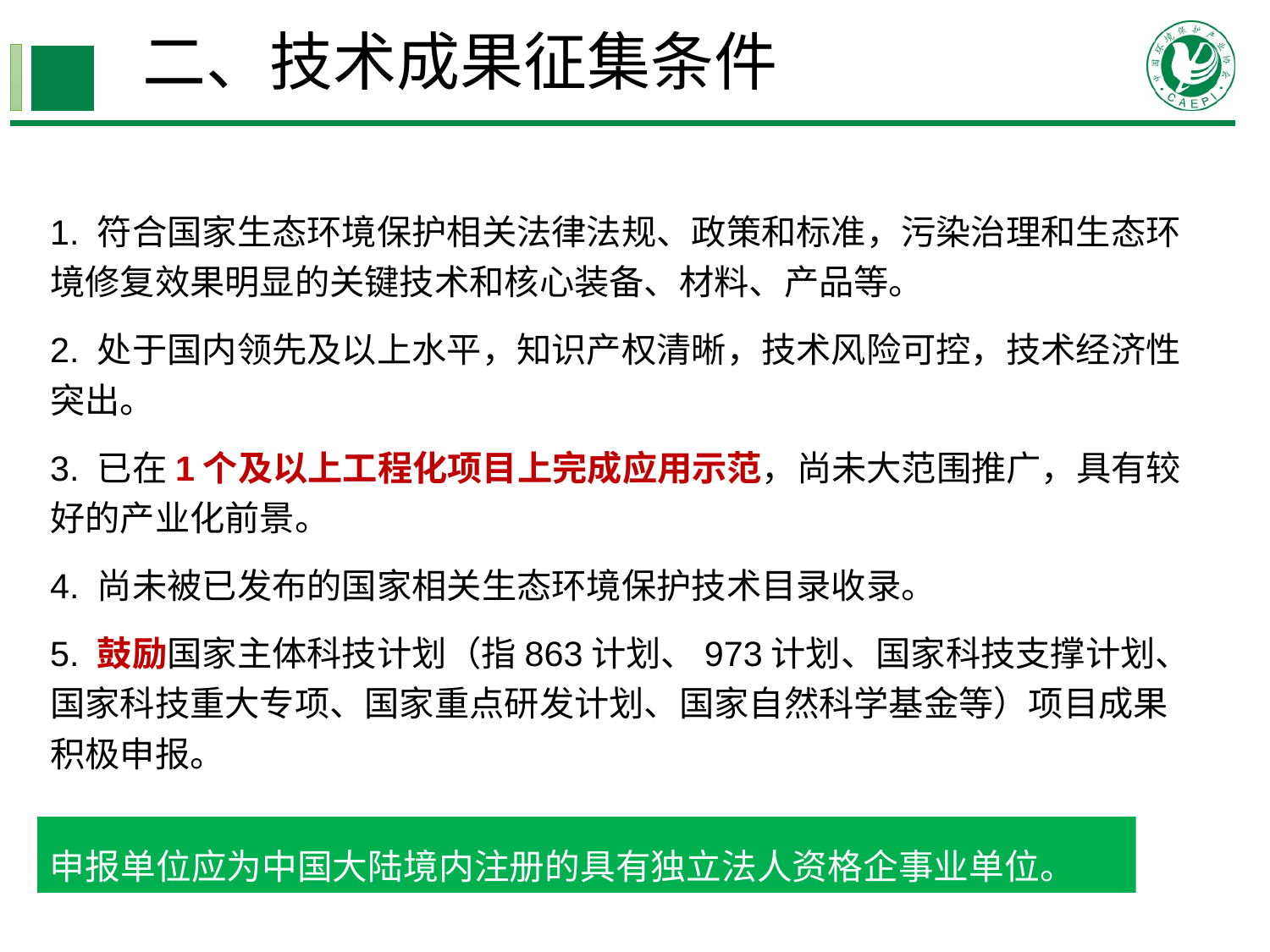

# 二、技术成果征集条件
1. 符合国家生态环境保护相关法律法规、政策和标准，污染治理和生态环境修复效果明显的关键技术和核心装备、材料、产品等。
2. 处于国内领先及以上水平，知识产权清晰，技术风险可控，技术经济性突出。
3. 已在1个及以上工程化项目上完成应用示范，尚未大范围推广，具有较好的产业化前景。
4. 尚未被已发布的国家相关生态环境保护技术目录收录。
5. 鼓励国家主体科技计划（指863计划、973计划、国家科技支撑计划、国家科技重大专项、国家重点研发计划、国家自然科学基金等）项目成果积极申报。
申报单位应为中国大陆境内注册的具有独立法人资格企事业单位。